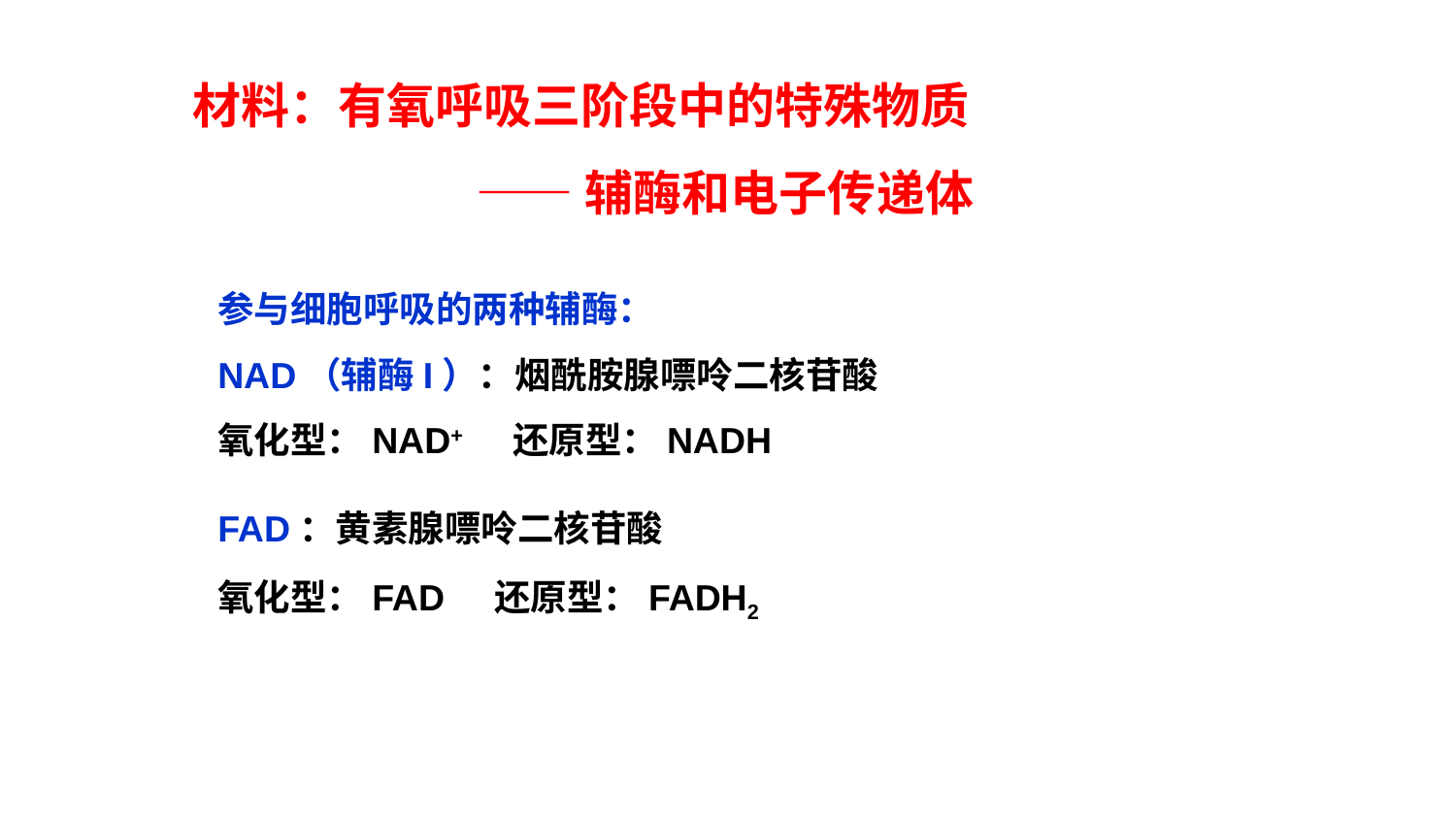

材料：有氧呼吸三阶段中的特殊物质
                          ——辅酶和电子传递体
参与细胞呼吸的两种辅酶：
NAD（辅酶I）：烟酰胺腺嘌呤二核苷酸
氧化型：NAD+    还原型：NADH
FAD：黄素腺嘌呤二核苷酸
氧化型：FAD    还原型：FADH2